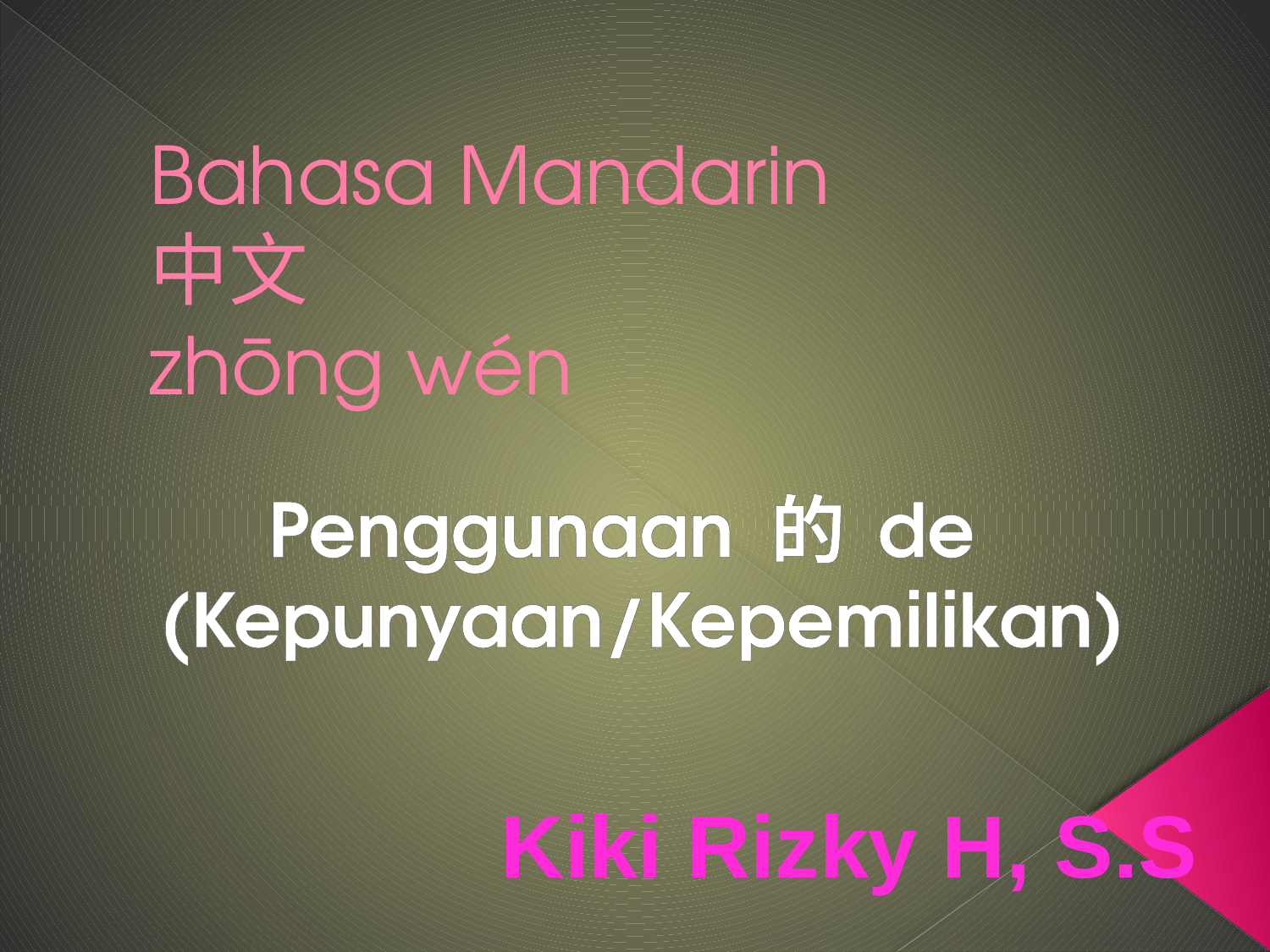

# Bahasa Mandarin 中文 zhōng wén
Penggunaan 的 de
(Kepunyaan/Kepemilikan)
Kiki Rizky H, S.S